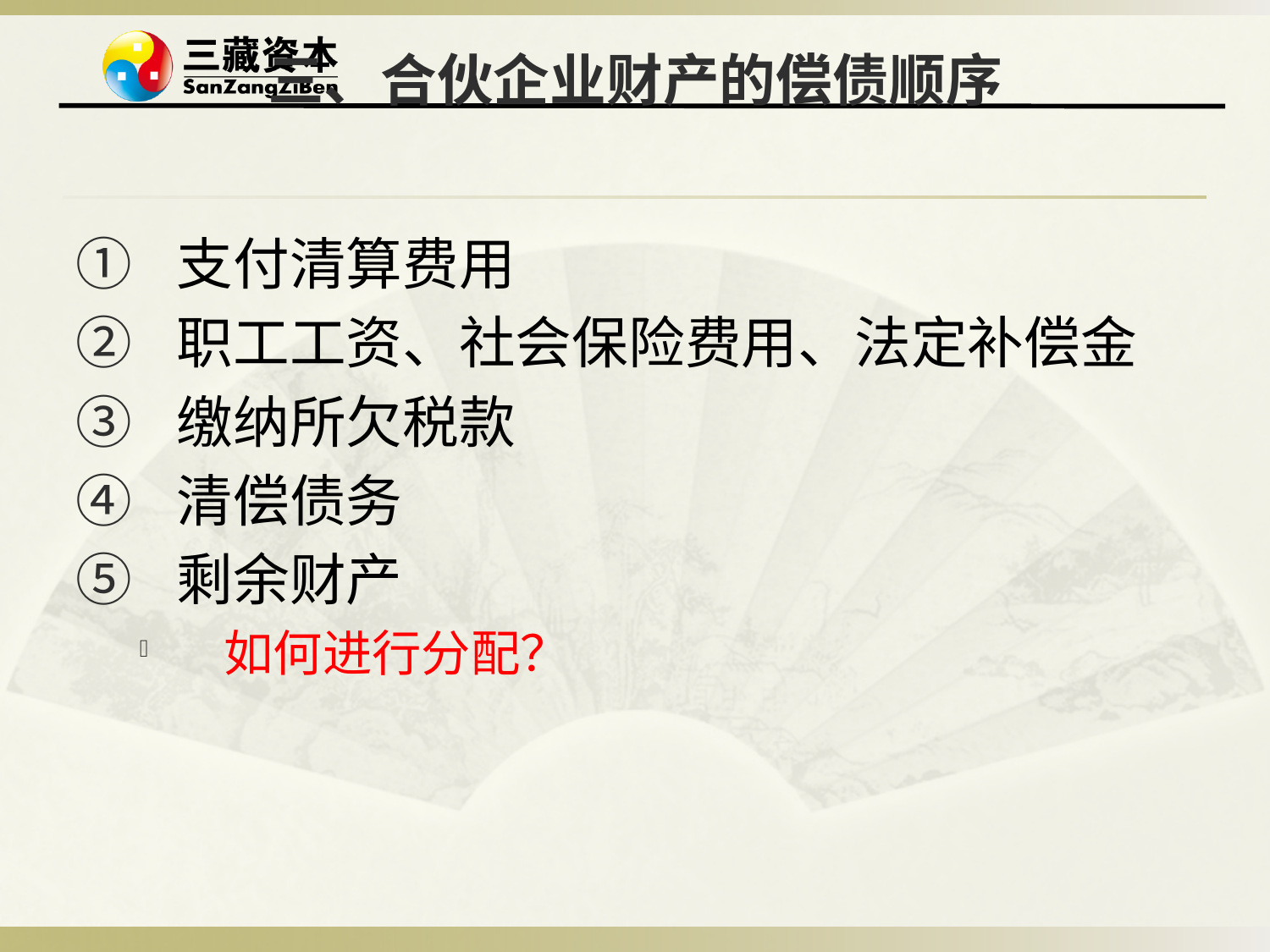

# 三、合伙企业财产的偿债顺序
支付清算费用
职工工资、社会保险费用、法定补偿金
缴纳所欠税款
清偿债务
剩余财产
如何进行分配？